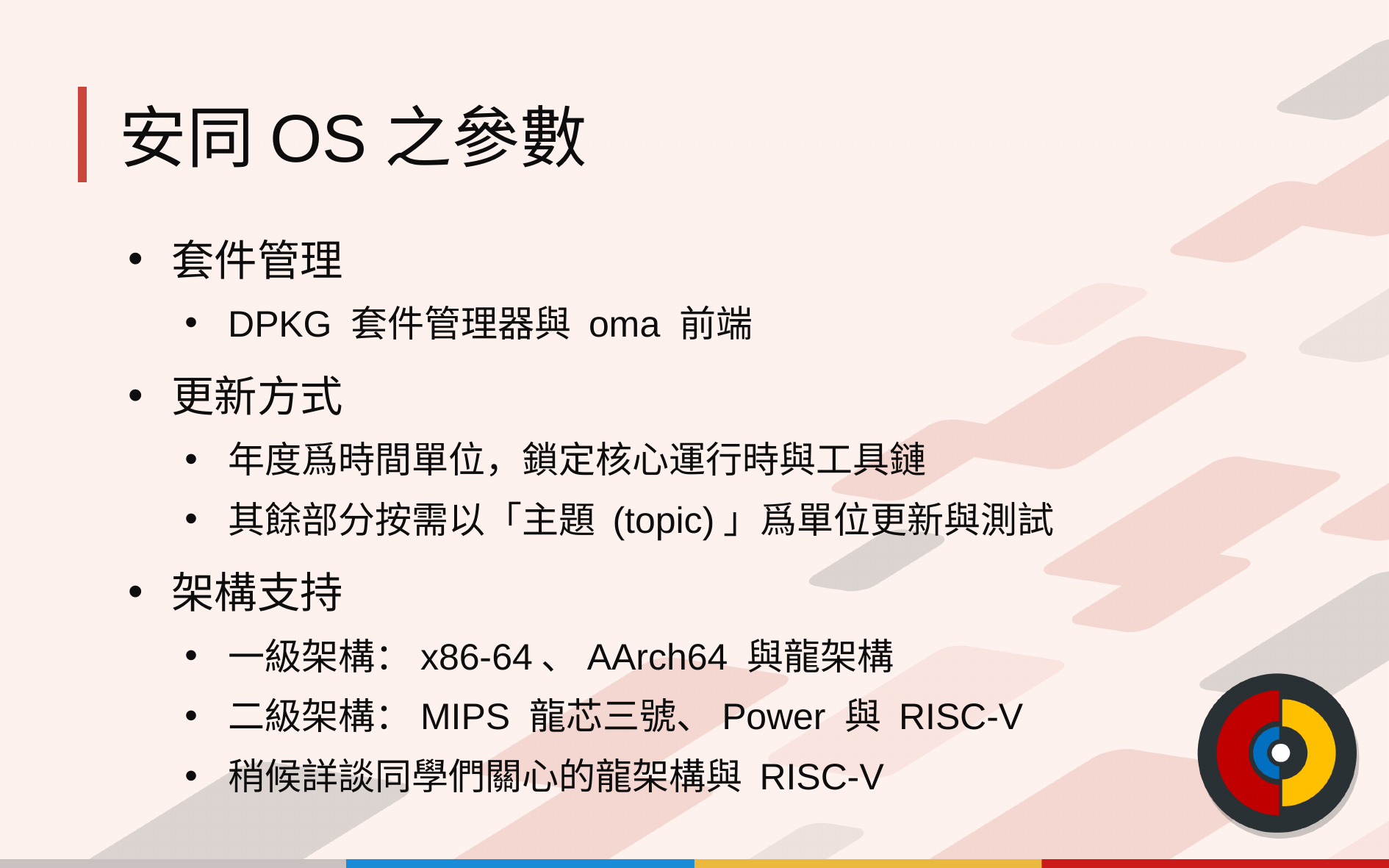

# 安同 OS 之參數
套件管理
DPKG 套件管理器與 oma 前端
更新方式
年度爲時間單位，鎖定核心運行時與工具鏈
其餘部分按需以「主題 (topic)」爲單位更新與測試
架構支持
一級架構：x86-64、AArch64 與龍架構
二級架構：MIPS 龍芯三號、Power 與 RISC-V
稍候詳談同學們關心的龍架構與 RISC-V